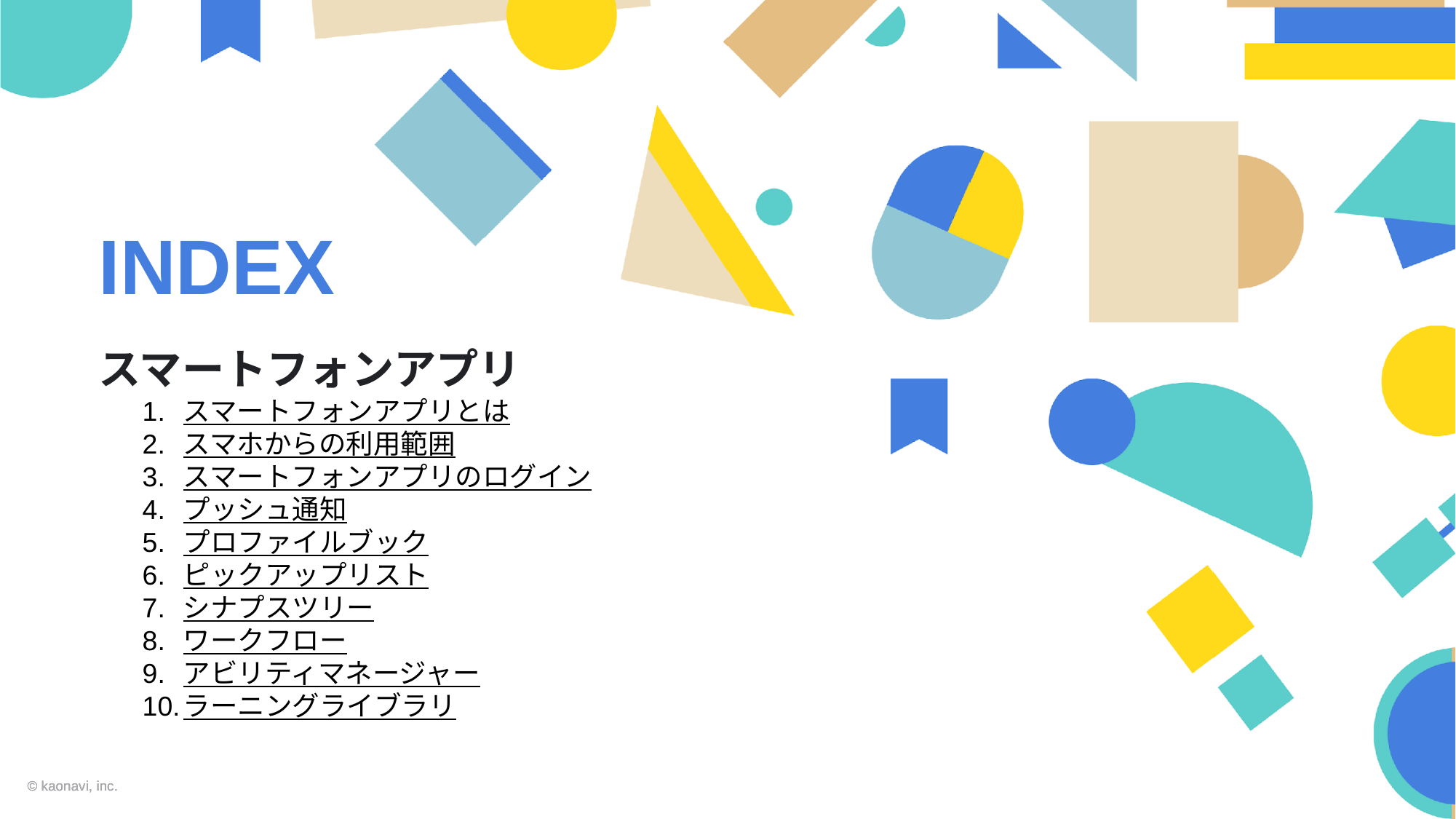

INDEX
スマートフォンアプリ
スマートフォンアプリとは
スマホからの利用範囲
スマートフォンアプリのログイン
プッシュ通知
プロファイルブック
ピックアップリスト
シナプスツリー
ワークフロー
アビリティマネージャー
ラーニングライブラリ
© kaonavi, inc.